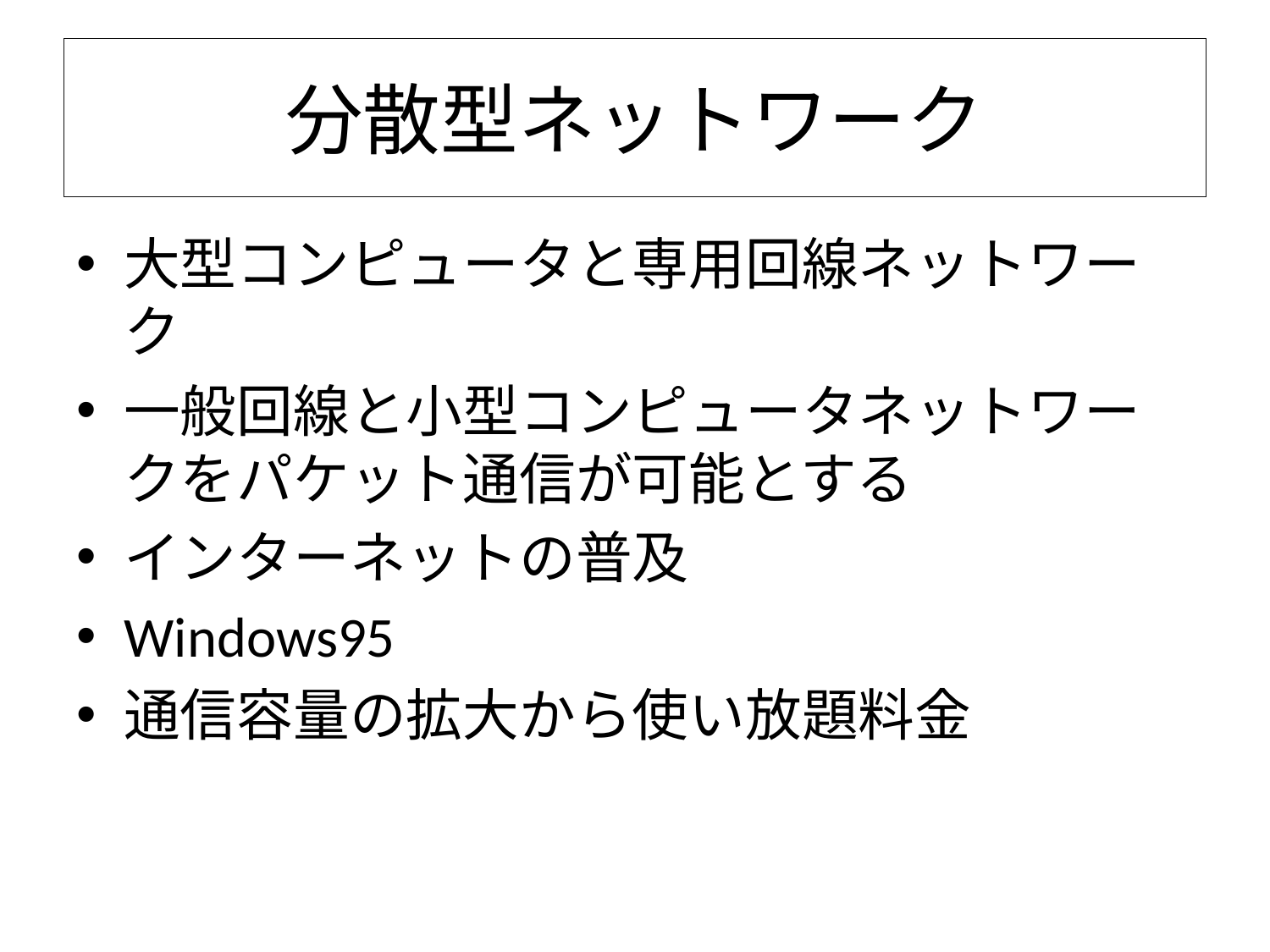

# 分散型ネットワーク
大型コンピュータと専用回線ネットワーク
一般回線と小型コンピュータネットワークをパケット通信が可能とする
インターネットの普及
Windows95
通信容量の拡大から使い放題料金